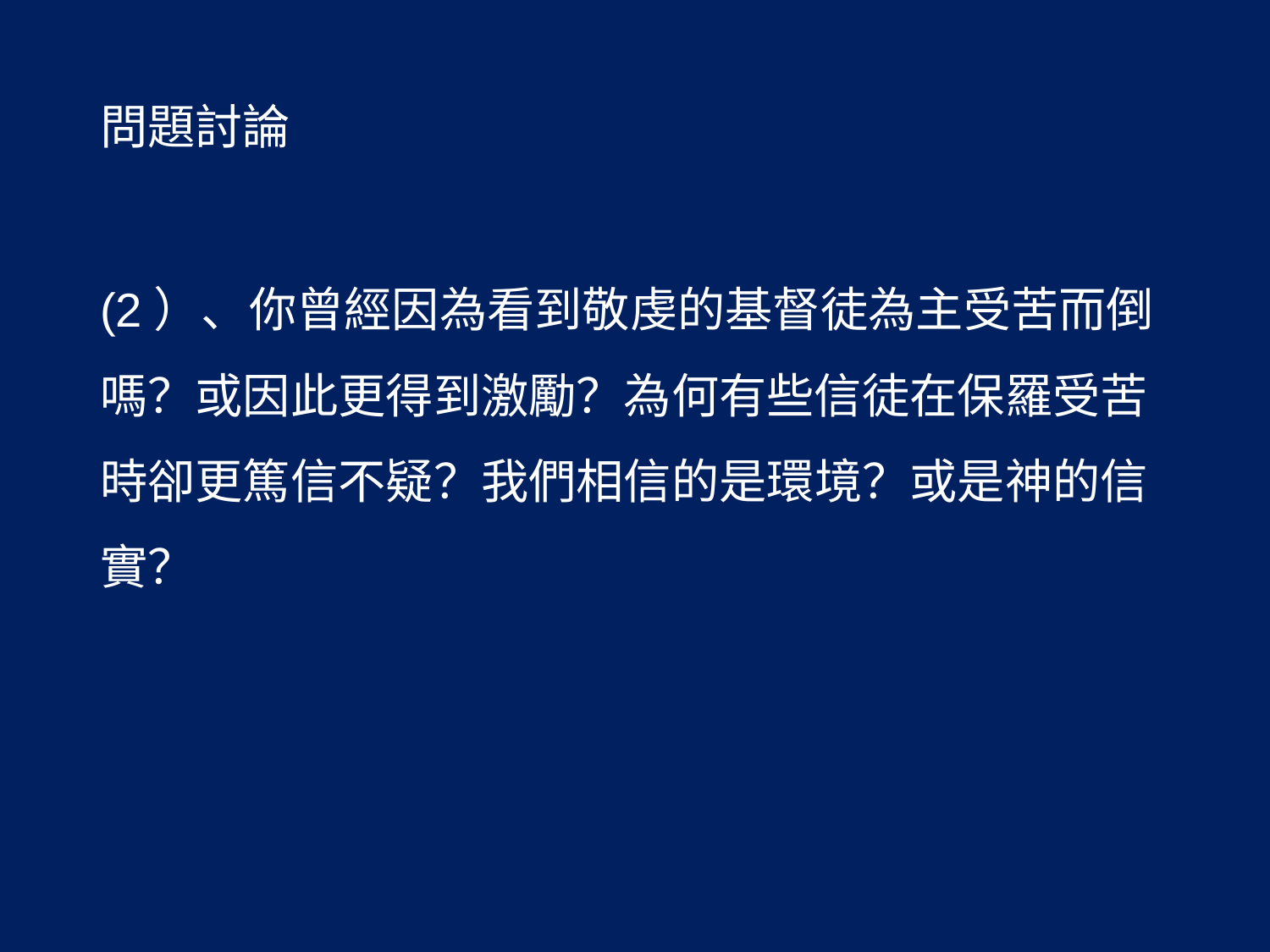

# 問題討論
(2）、你曾經因為看到敬虔的基督徒為主受苦而倒嗎？或因此更得到激勵？為何有些信徒在保羅受苦時卻更篤信不疑？我們相信的是環境？或是神的信實？